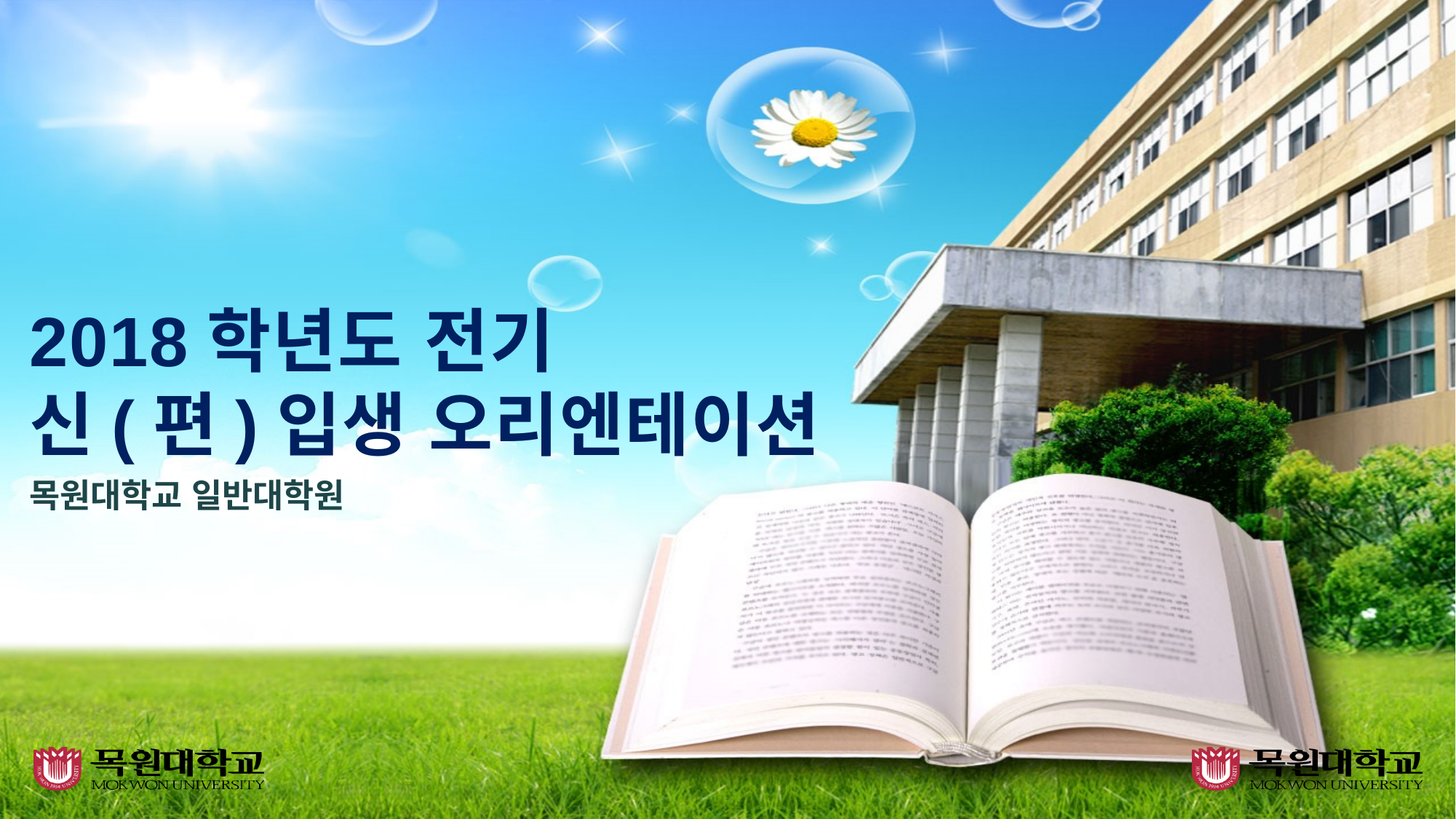

# 2018학년도 전기 신(편)입생 오리엔테이션
목원대학교 일반대학원